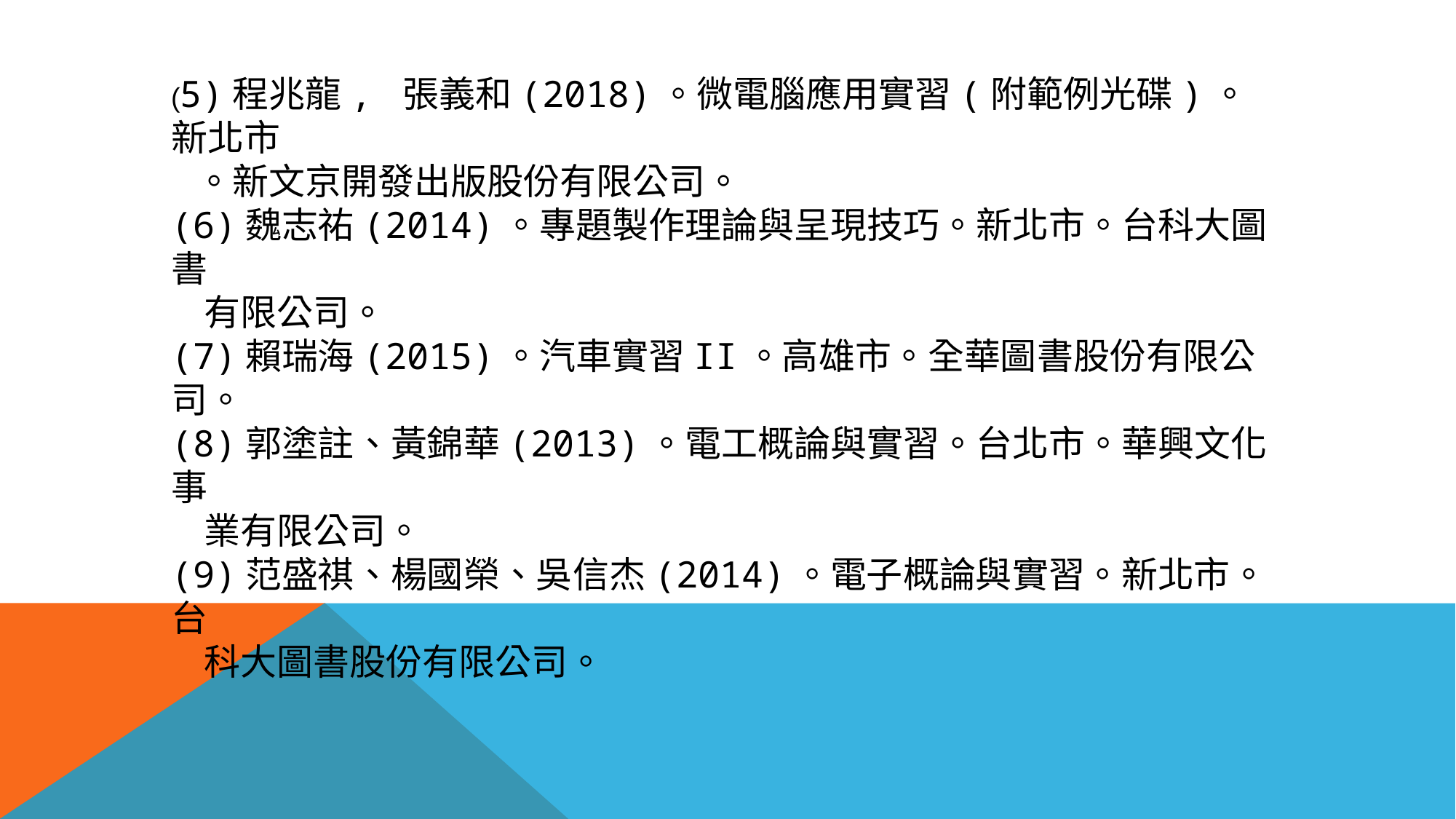

(5)程兆龍, 張義和(2018)。微電腦應用實習(附範例光碟)。新北市
  。新文京開發出版股份有限公司。
(6)魏志祐(2014)。專題製作理論與呈現技巧。新北市。台科大圖書
   有限公司。
(7)賴瑞海(2015)。汽車實習II。高雄市。全華圖書股份有限公司。
(8)郭塗註、黃錦華(2013)。電工概論與實習。台北市。華興文化事
   業有限公司。
(9)范盛祺、楊國榮、吳信杰(2014)。電子概論與實習。新北市。台
   科大圖書股份有限公司。